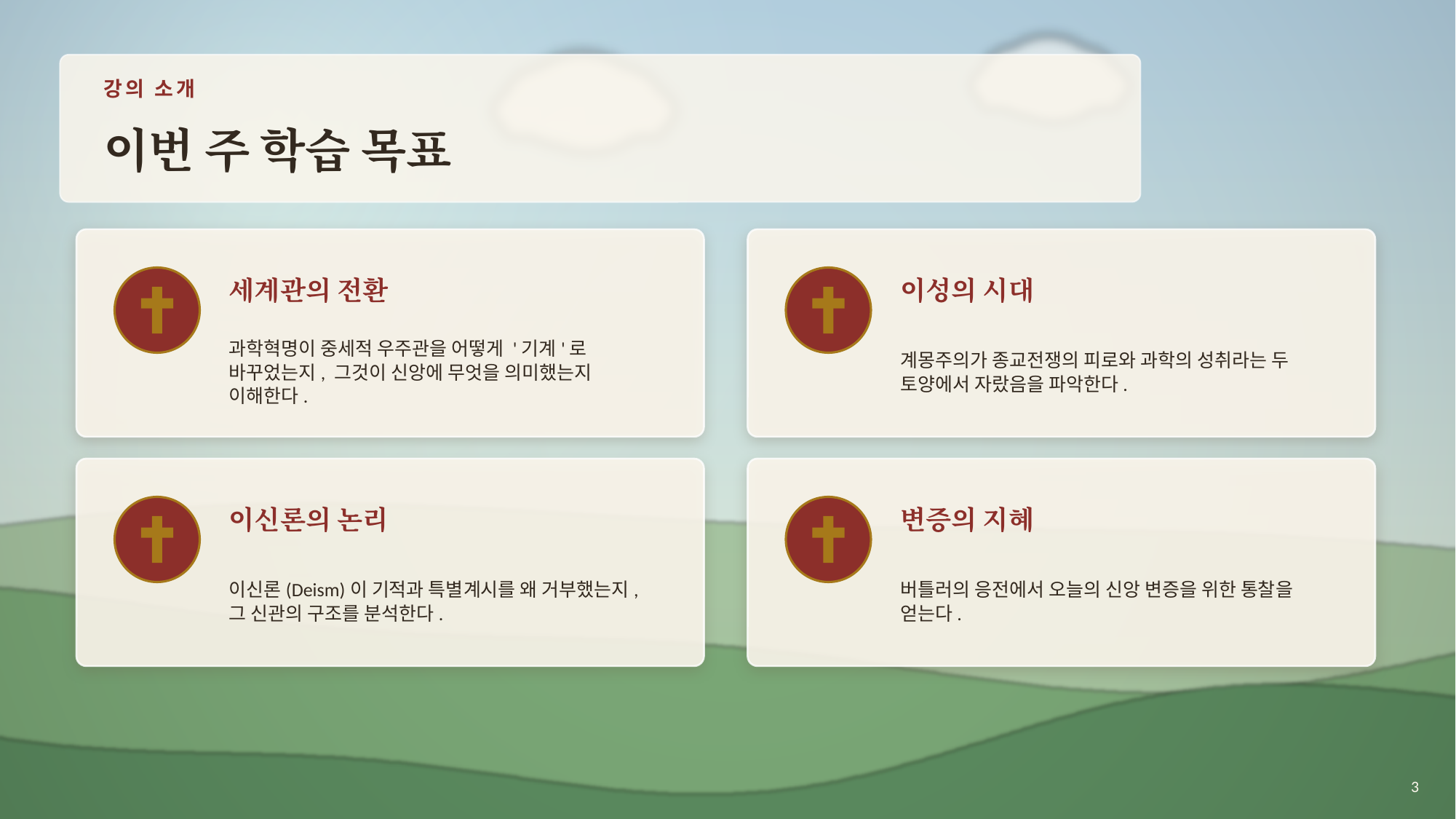

강의 소개
이번 주 학습 목표

세계관의 전환
이성의 시대

과학혁명이 중세적 우주관을 어떻게 '기계'로 바꾸었는지, 그것이 신앙에 무엇을 의미했는지 이해한다.
계몽주의가 종교전쟁의 피로와 과학의 성취라는 두 토양에서 자랐음을 파악한다.

이신론의 논리
변증의 지혜

이신론(Deism)이 기적과 특별계시를 왜 거부했는지, 그 신관의 구조를 분석한다.
버틀러의 응전에서 오늘의 신앙 변증을 위한 통찰을 얻는다.
3